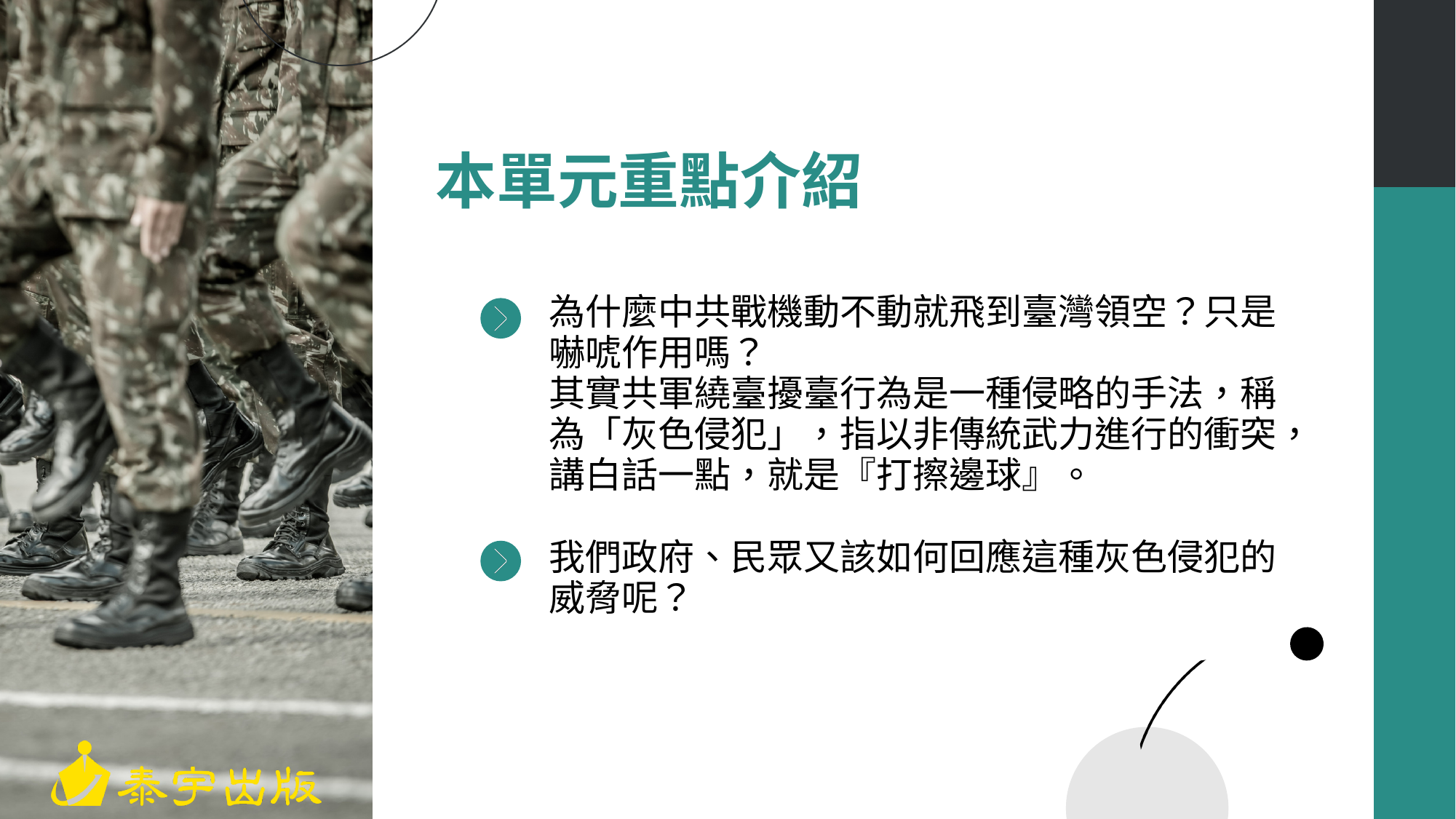

本單元重點介紹
為什麼中共戰機動不動就飛到臺灣領空？只是嚇唬作用嗎？
其實共軍繞臺擾臺行為是一種侵略的手法，稱為「灰色侵犯」，指以非傳統武力進行的衝突，講白話一點，就是『打擦邊球』。

我們政府、民眾又該如何回應這種灰色侵犯的威脅呢？